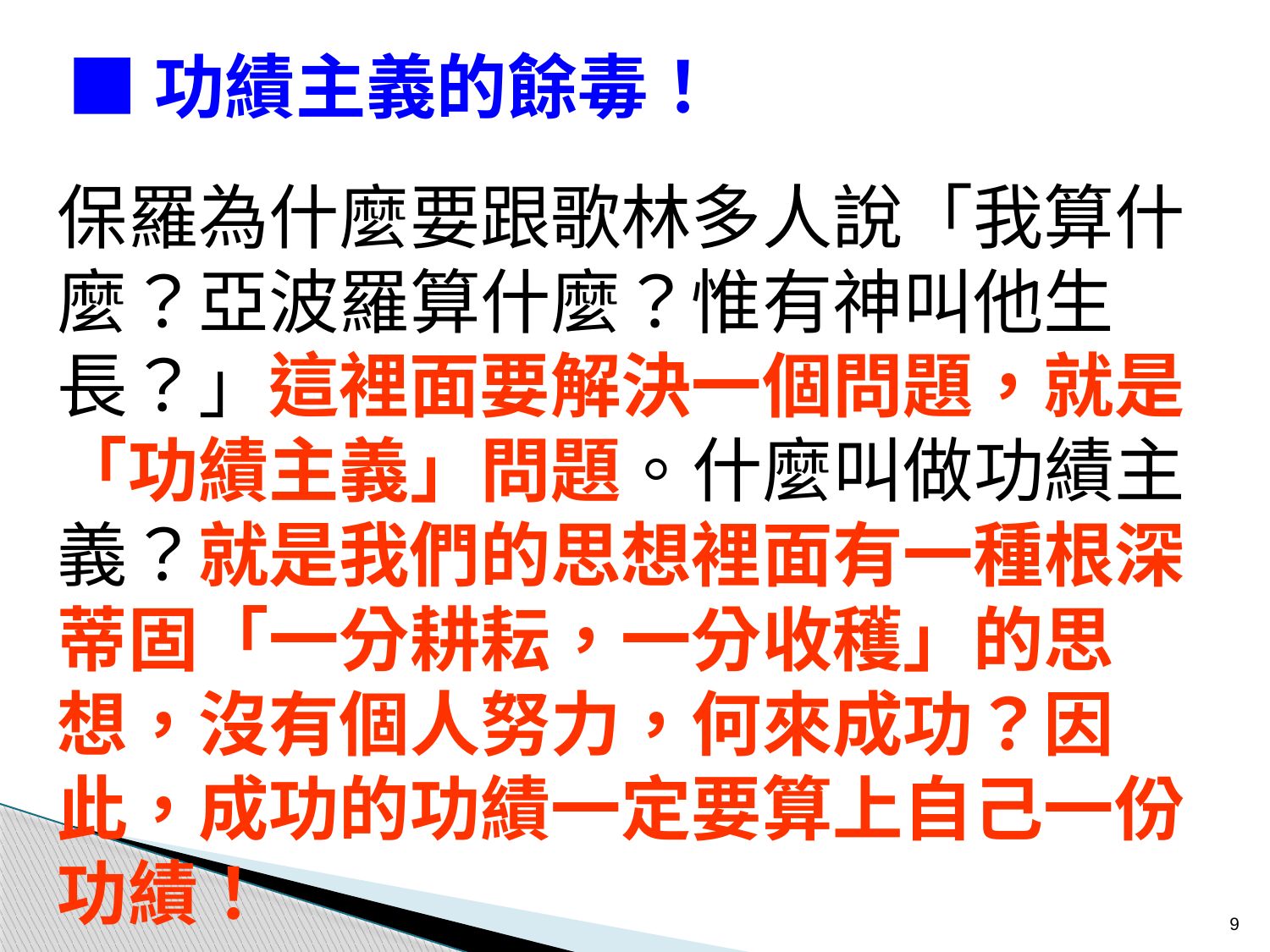

■功績主義的餘毒！
保羅為什麼要跟歌林多人說「我算什麼？亞波羅算什麼？惟有神叫他生長？」這裡面要解決一個問題，就是「功績主義」問題。什麼叫做功績主義？就是我們的思想裡面有一種根深蒂固「一分耕耘，一分收穫」的思想，沒有個人努力，何來成功？因此，成功的功績一定要算上自己一份功績！
9